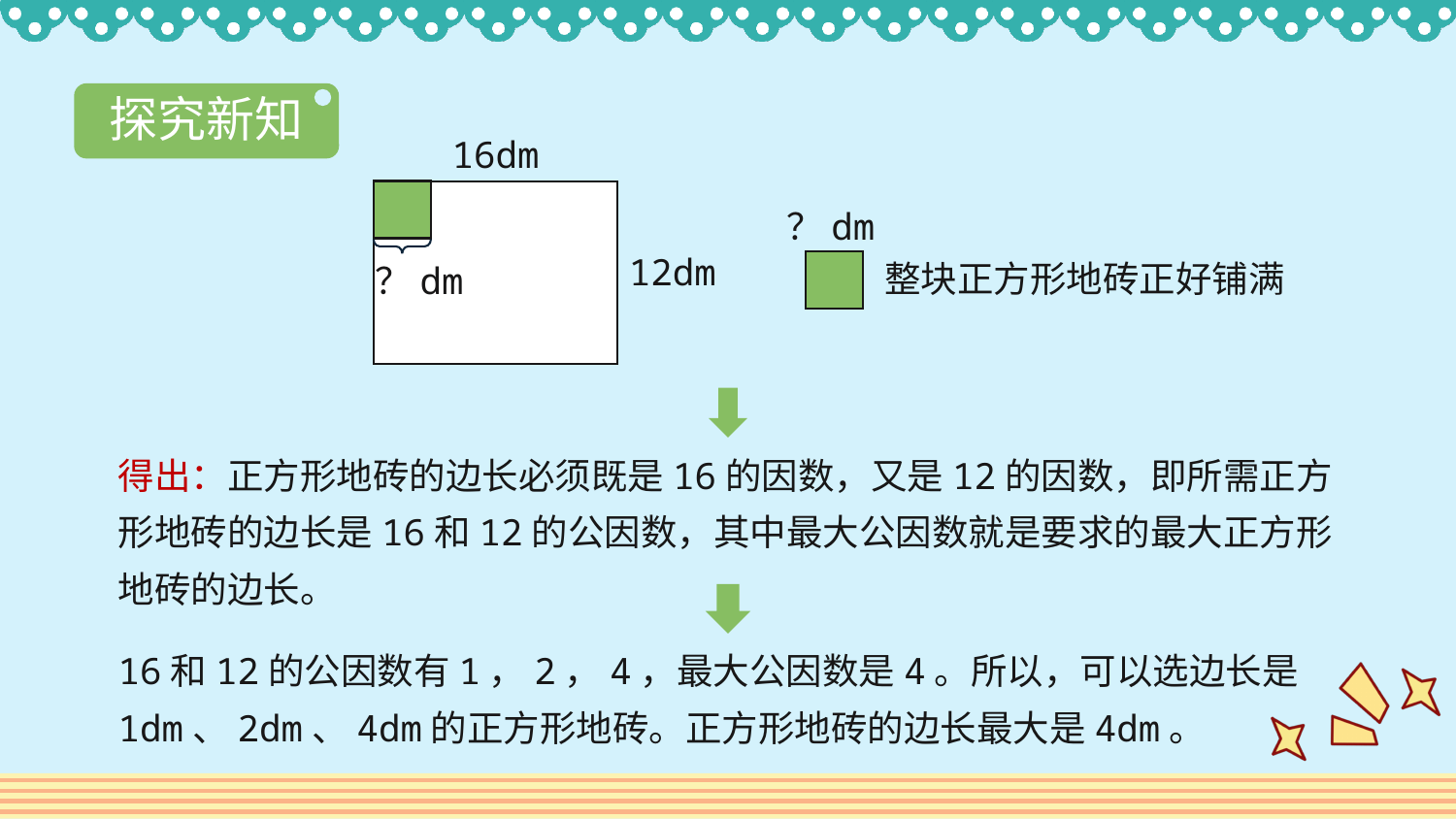

探究新知

16dm

？dm

12dm
整块正方形地砖正好铺满
？dm

得出：正方形地砖的边长必须既是16的因数，又是12的因数，即所需正方形地砖的边长是16和12的公因数，其中最大公因数就是要求的最大正方形地砖的边长。

16和12的公因数有1，2，4，最大公因数是4。所以，可以选边长是1dm、2dm、4dm的正方形地砖。正方形地砖的边长最大是4dm。